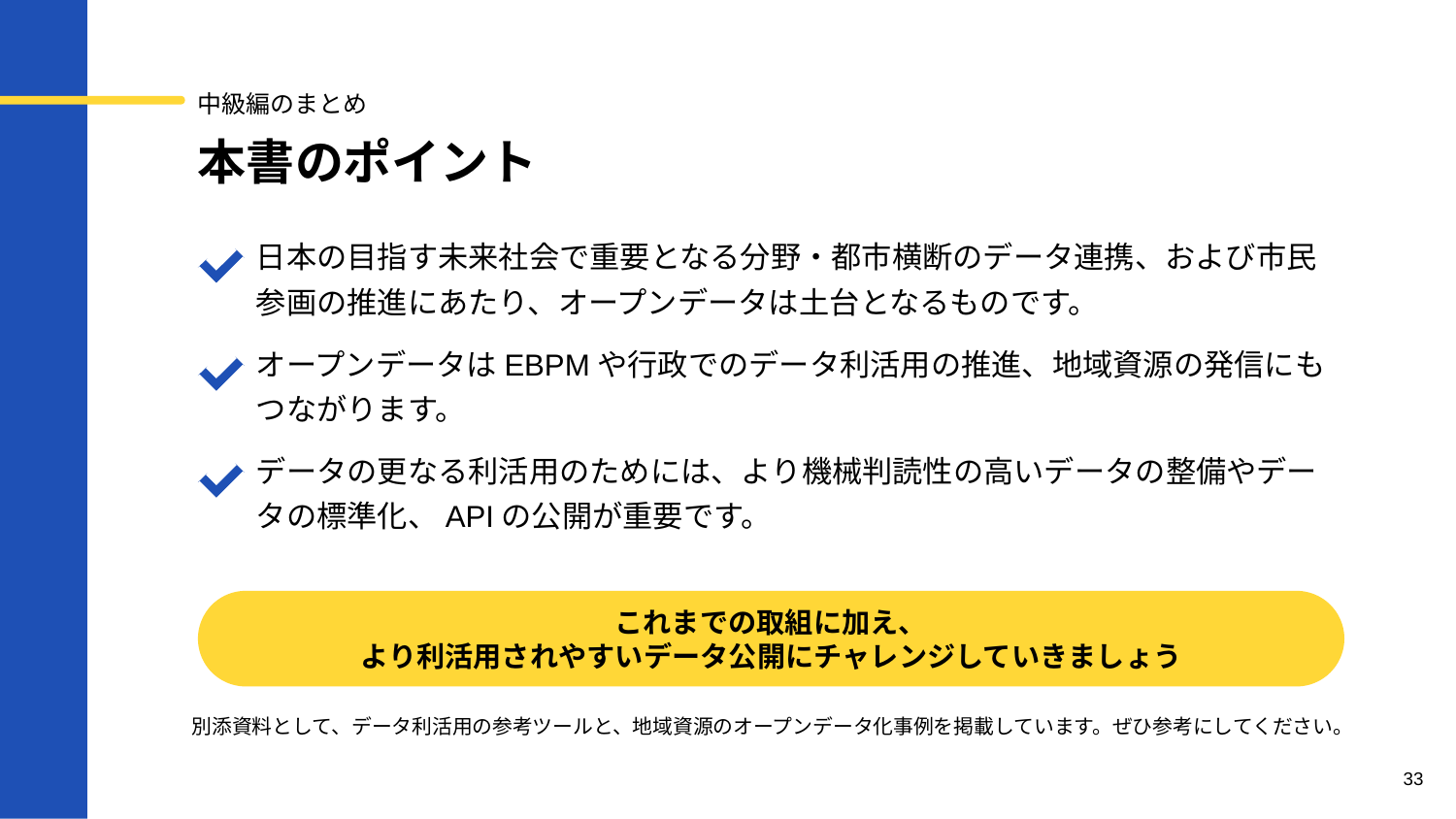

中級編のまとめ
# 本書のポイント
日本の目指す未来社会で重要となる分野・都市横断のデータ連携、および市民参画の推進にあたり、オープンデータは土台となるものです。
オープンデータはEBPMや行政でのデータ利活用の推進、地域資源の発信にもつながります。
データの更なる利活用のためには、より機械判読性の高いデータの整備やデータの標準化、APIの公開が重要です。

これまでの取組に加え、
より利活用されやすいデータ公開にチャレンジしていきましょう
別添資料として、データ利活用の参考ツールと、地域資源のオープンデータ化事例を掲載しています。ぜひ参考にしてください。
33